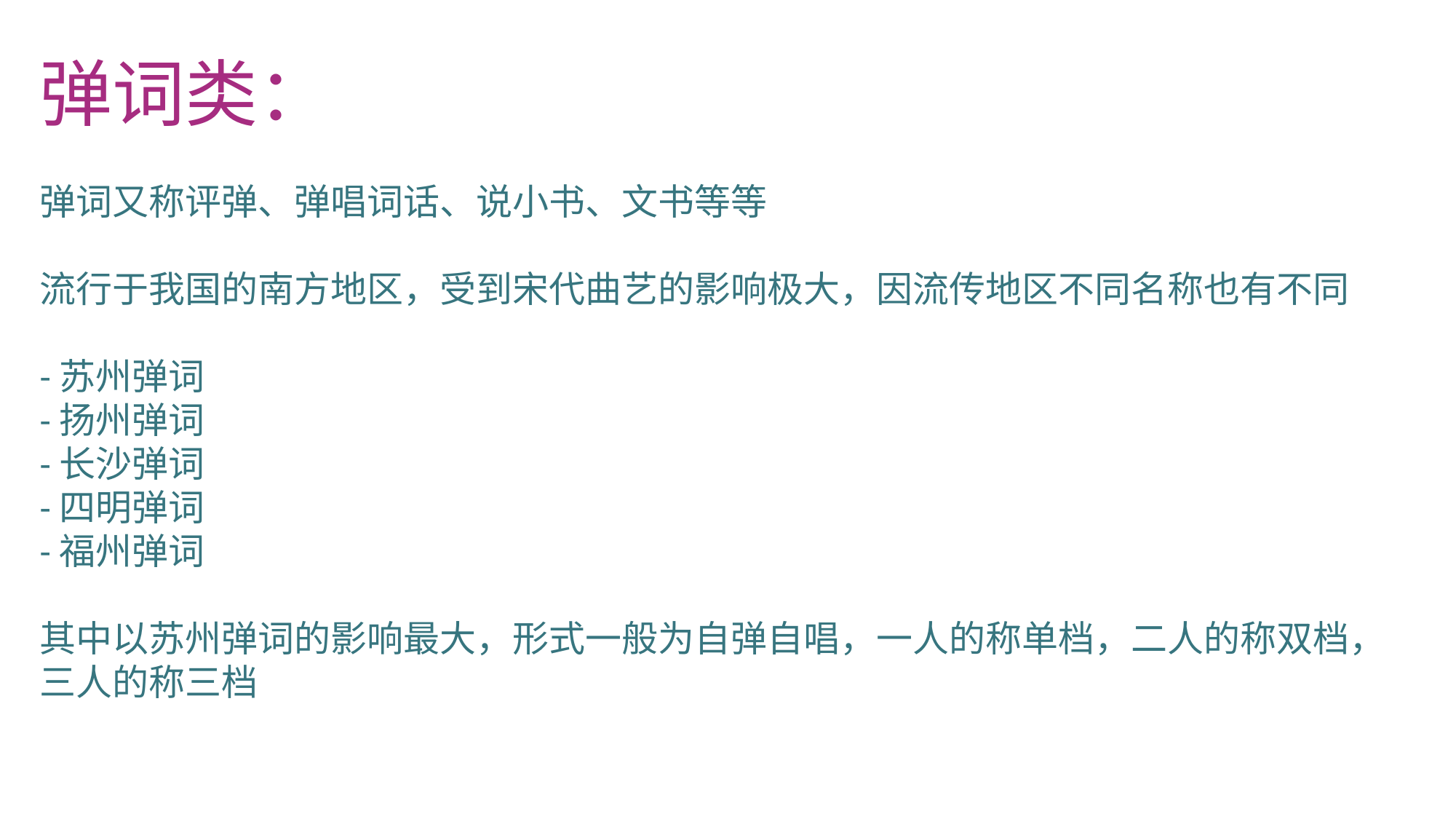

弹词类：

弹词又称评弹、弹唱词话、说小书、文书等等

流行于我国的南方地区，受到宋代曲艺的影响极大，因流传地区不同名称也有不同

-苏州弹词
-扬州弹词
-长沙弹词
-四明弹词
-福州弹词

其中以苏州弹词的影响最大，形式一般为自弹自唱，一人的称单档，二人的称双档，三人的称三档